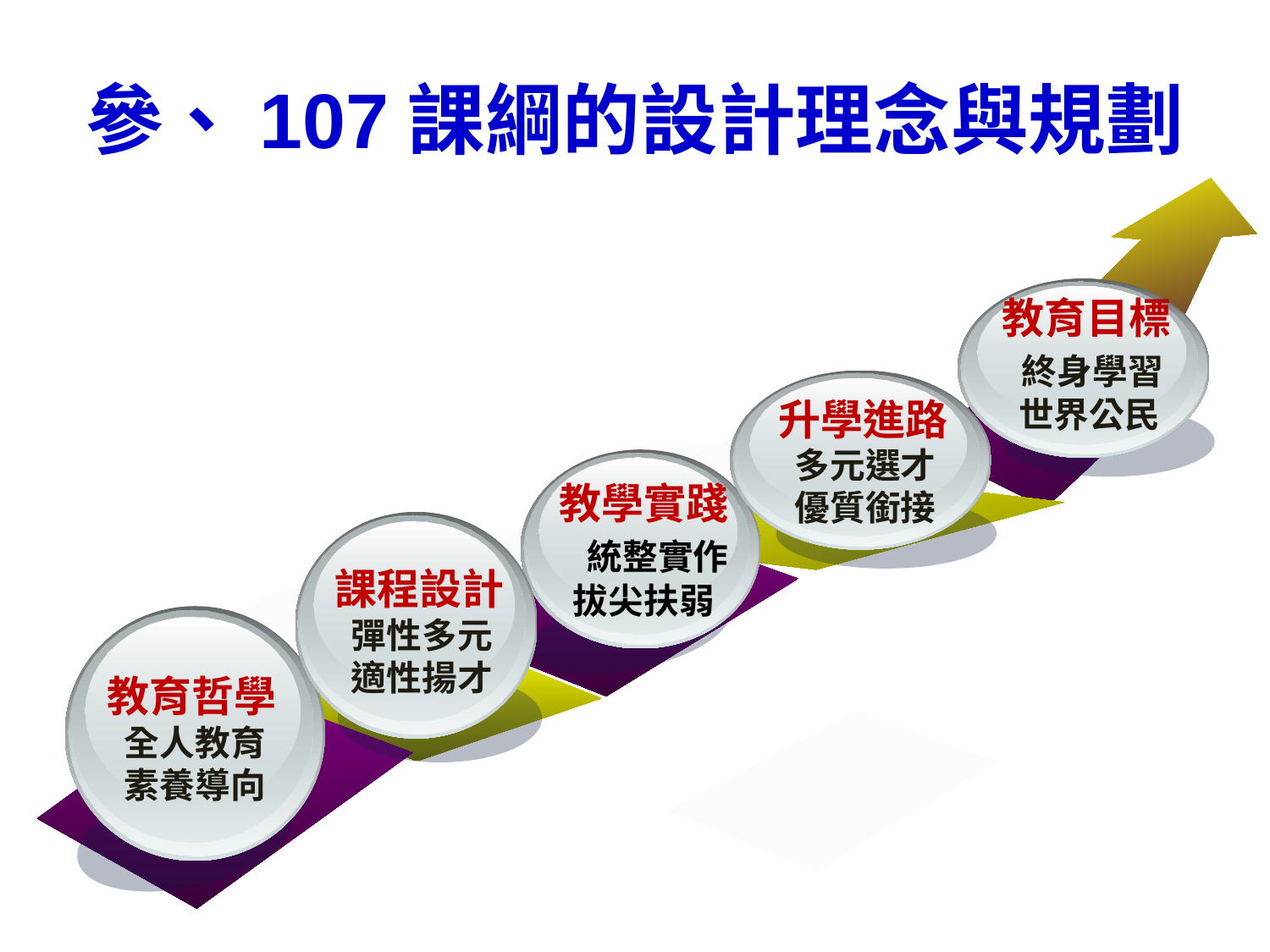

參、107課綱的設計理念與規劃

教育目標
 終身學習
 世界公民

升學進路
 多元選才
 優質銜接

教學實踐    統整實作拔尖扶弱

課程設計
彈性多元適性揚才

教育哲學
全人教育
素養導向